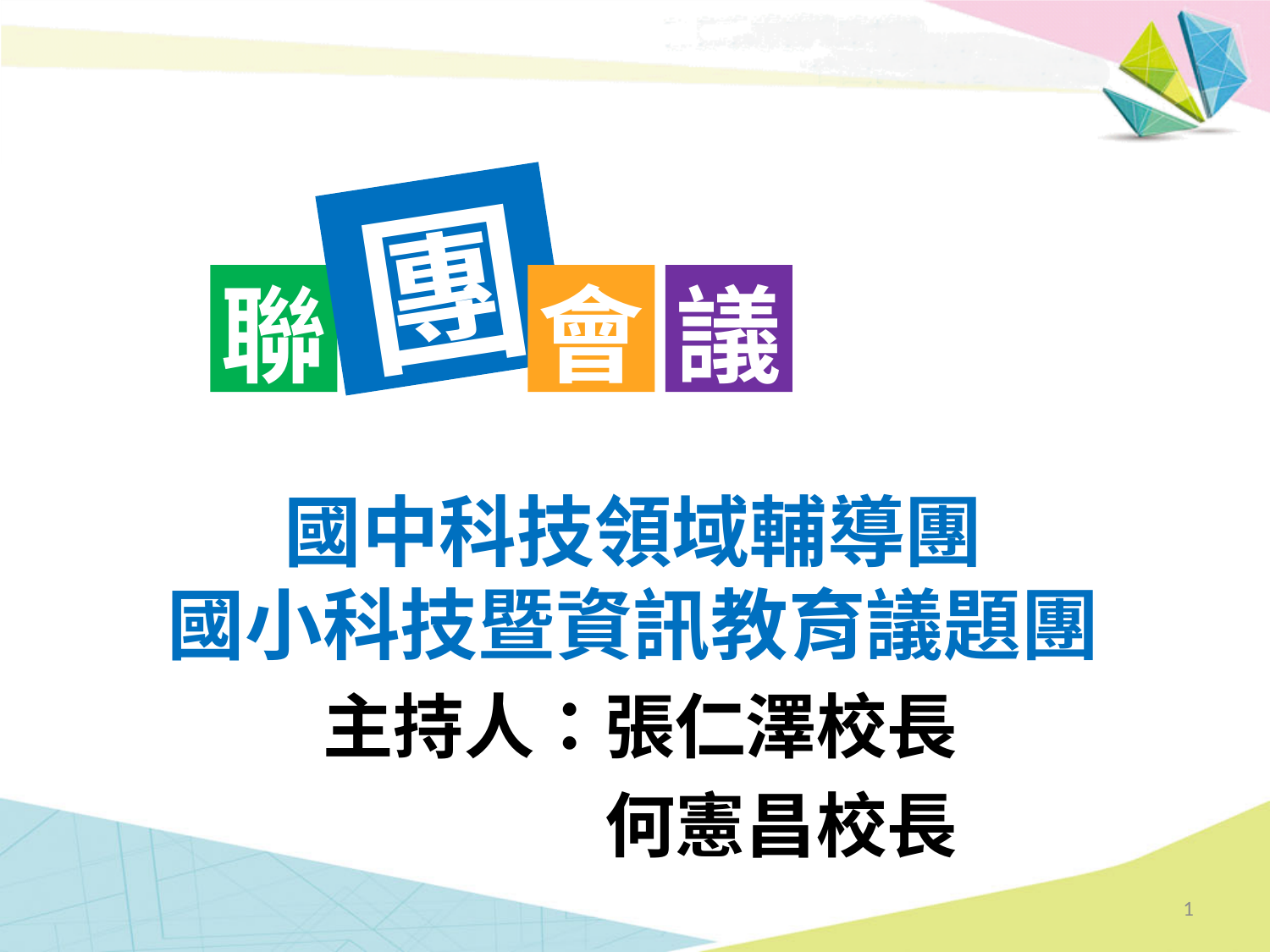

團

聯
會

議

國中科技領域輔導團
國小科技暨資訊教育議題團
主持人：張仁澤校長
何憲昌校長
1